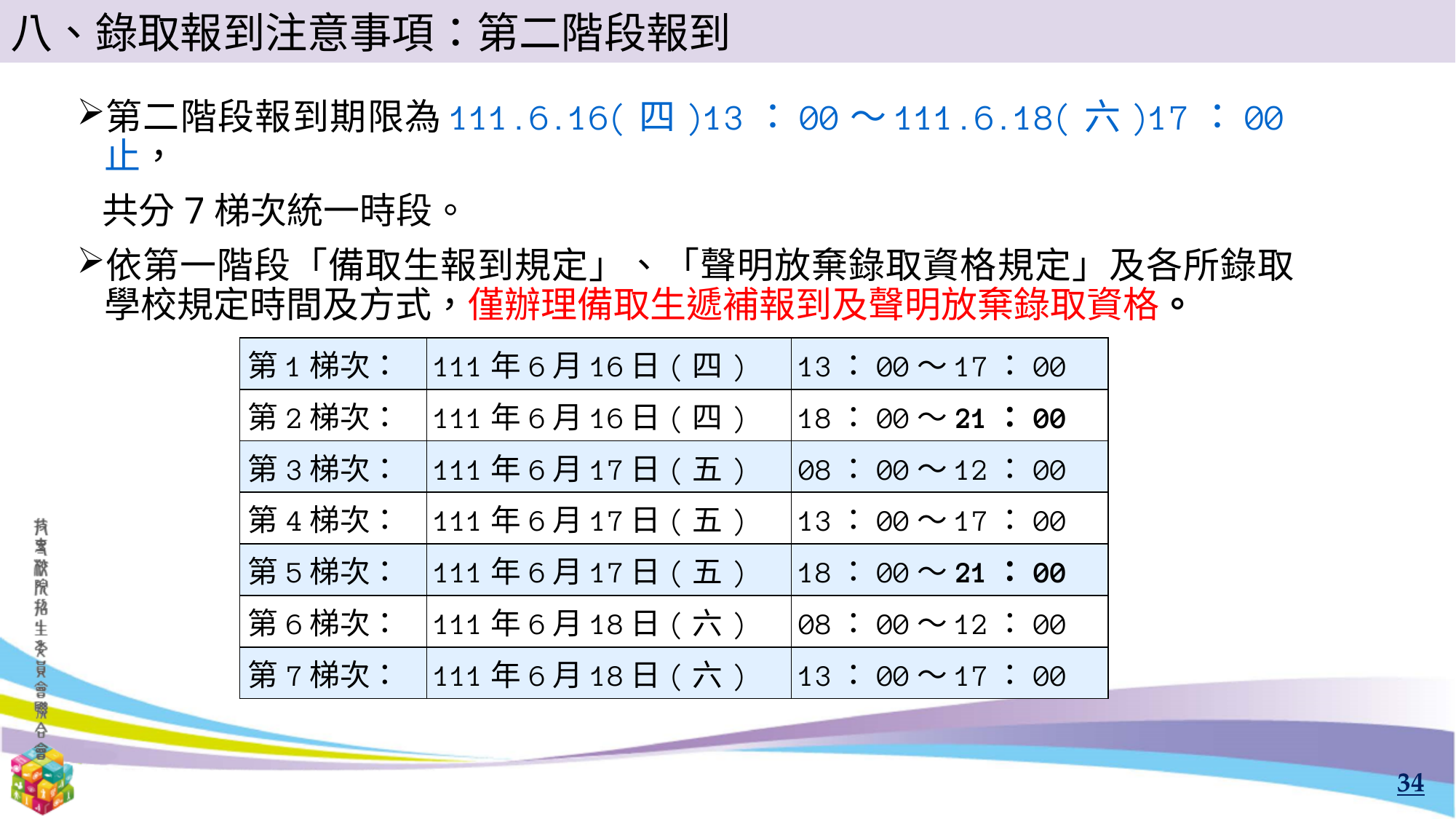

八、錄取報到注意事項：第二階段報到
第二階段報到期限為111.6.16(四)13：00〜111.6.18(六)17：00止，
  共分7梯次統一時段。
依第一階段「備取生報到規定」、「聲明放棄錄取資格規定」及各所錄取學校規定時間及方式，僅辦理備取生遞補報到及聲明放棄錄取資格。
| 第1梯次： | 111年6月16日(四) | 13：00〜17：00 |
| --- | --- | --- |
| 第2梯次： | 111年6月16日(四) | 18：00〜21：00 |
| 第3梯次： | 111年6月17日(五) | 08：00〜12：00 |
| 第4梯次： | 111年6月17日(五) | 13：00〜17：00 |
| 第5梯次： | 111年6月17日(五) | 18：00〜21：00 |
| 第6梯次： | 111年6月18日(六) | 08：00〜12：00 |
| 第7梯次： | 111年6月18日(六) | 13：00〜17：00 |
34